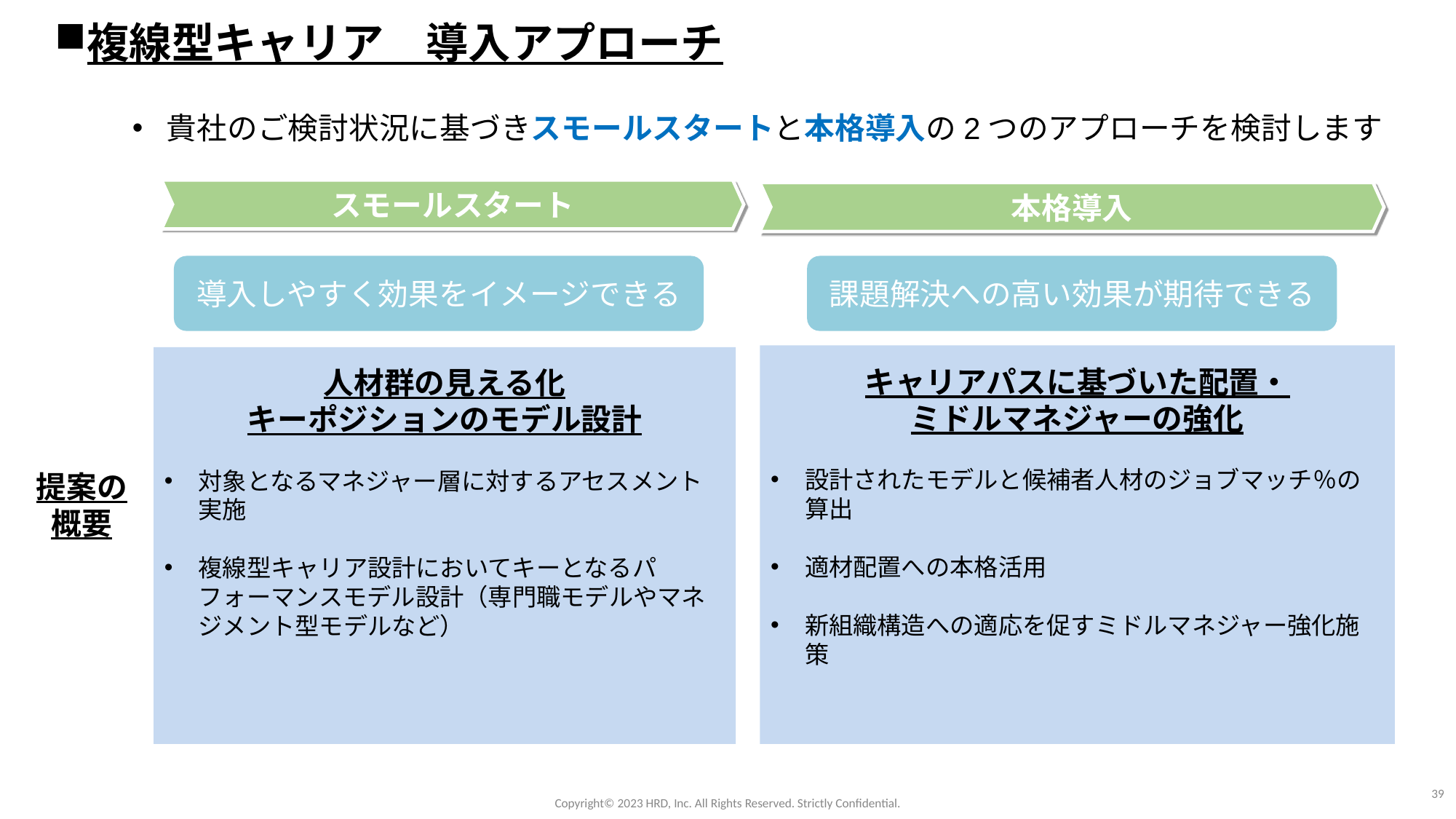

複線型キャリア　導入アプローチ
貴社のご検討状況に基づきスモールスタートと本格導入の2つのアプローチを検討します

スモールスタート
本格導入
導入しやすく効果をイメージできる
課題解決への高い効果が期待できる
キャリアパスに基づいた配置・
ミドルマネジャーの強化

設計されたモデルと候補者人材のジョブマッチ％の算出

適材配置への本格活用

新組織構造への適応を促すミドルマネジャー強化施策

人材群の見える化
キーポジションのモデル設計

対象となるマネジャー層に対するアセスメント実施

複線型キャリア設計においてキーとなるパフォーマンスモデル設計（専門職モデルやマネジメント型モデルなど）

提案の概要
39
Copyright©️ 2023 HRD, Inc. All Rights Reserved. Strictly Confidential.